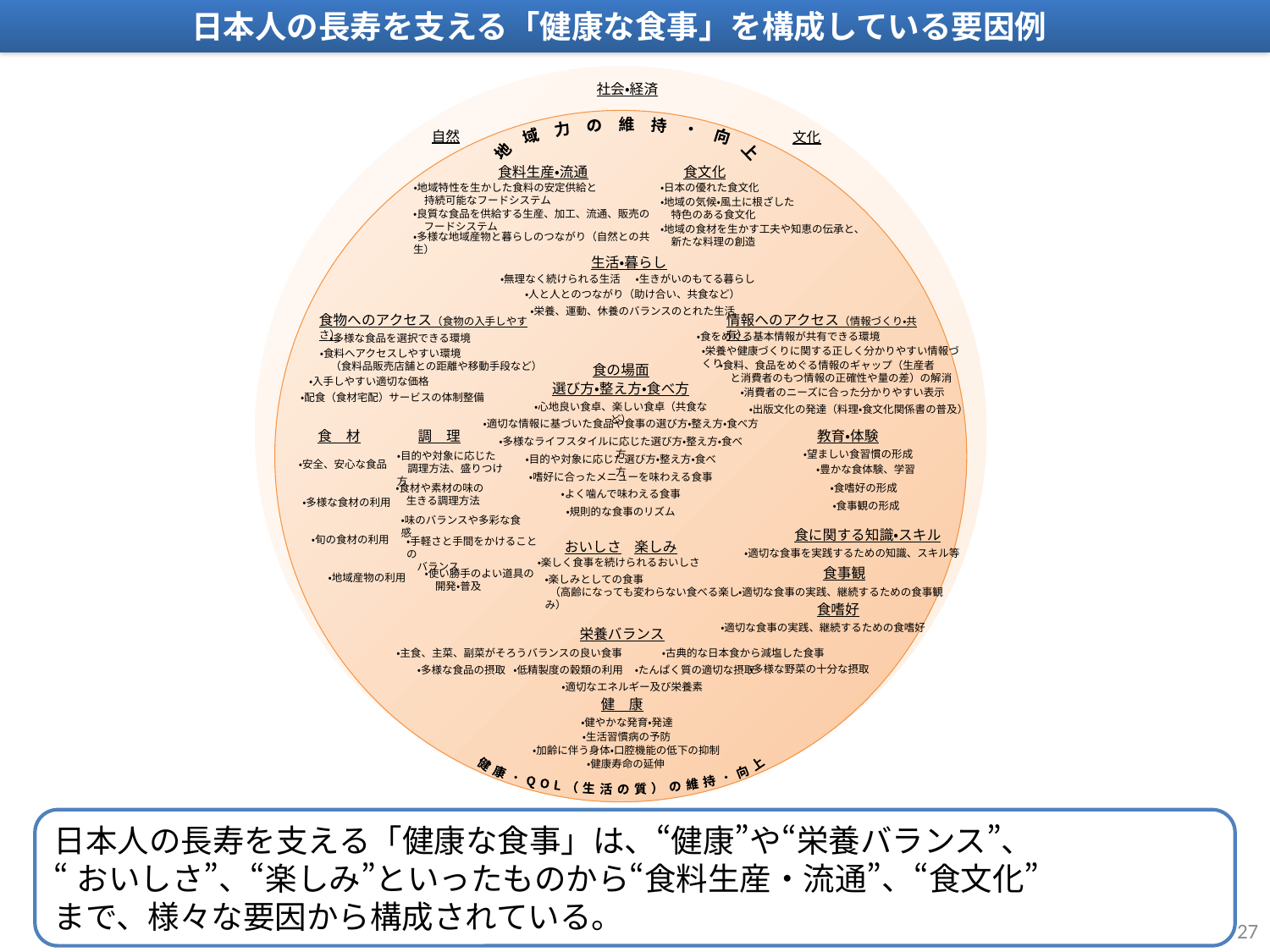

日本人の長寿を支える「健康な食事」を構成している要因例

社会・経済

自然
文化
 地　域　力　の　維　持　・　向　上
食料生産・流通
食文化
・日本の優れた食文化
・地域特性を生かした食料の安定供給と
　持続可能なフードシステム
・地域の気候・風土に根ざした
　特色のある食文化
・良質な食品を供給する生産、加工、流通、販売の
　フードシステム
・地域の食材を生かす工夫や知恵の伝承と、
　新たな料理の創造
・多様な地域産物と暮らしのつながり（自然との共生）
生活・暮らし
・無理なく続けられる生活
・生きがいのもてる暮らし
・人と人とのつながり（助け合い、共食など）
・栄養、運動、休養のバランスのとれた生活
食物へのアクセス（食物の入手しやすさ）
情報へのアクセス（情報づくり・共有）
・食をめぐる基本情報が共有できる環境
・多様な食品を選択できる環境
・栄養や健康づくりに関する正しく分かりやすい情報づくり
・食料へアクセスしやすい環境
　（食料品販売店舗との距離や移動手段など）
・食料、食品をめぐる情報のギャップ（生産者
　と消費者のもつ情報の正確性や量の差）の解消
食の場面
・入手しやすい適切な価格
選び方・整え方・食べ方
・消費者のニーズに合った分かりやすい表示
・配食（食材宅配）サービスの体制整備
・心地良い食卓、楽しい食卓（共食など）
・出版文化の発達（料理・食文化関係書の普及）
・適切な情報に基づいた食品や食事の選び方・整え方・食べ方
食　材
調　理
教育・体験
・多様なライフスタイルに応じた選び方・整え方・食べ方
・望ましい食習慣の形成
・目的や対象に応じた
　調理方法、盛りつけ方
・目的や対象に応じた選び方・整え方・食べ方
・安全、安心な食品
・豊かな食体験、学習
・嗜好に合ったメニューを味わえる食事
・食材や素材の味の
　生きる調理方法
・食嗜好の形成
・よく噛んで味わえる食事
・多様な食材の利用
・食事観の形成
・規則的な食事のリズム
・味のバランスや多彩な食感
食に関する知識・スキル
・旬の食材の利用
・手軽さと手間をかけることの
　バランス
おいしさ
楽しみ
・適切な食事を実践するための知識、スキル等
・楽しく食事を続けられるおいしさ
食事観
・使い勝手のよい道具の
　開発・普及
・地域産物の利用
・楽しみとしての食事
 （高齢になっても変わらない食べる楽しみ）
・適切な食事の実践、継続するための食事観
食嗜好
・適切な食事の実践、継続するための食嗜好
栄養バランス
・主食、主菜、副菜がそろうバランスの良い食事
・古典的な日本食から減塩した食事
・多様な野菜の十分な摂取
・低精製度の穀類の利用
・たんぱく質の適切な摂取
・多様な食品の摂取
・適切なエネルギー及び栄養素
健　康
・健やかな発育・発達
　健 康 ・ Q O L （ 生 活 の 質 ） の 維 持 ・ 向 上
・生活習慣病の予防
・加齢に伴う身体・口腔機能の低下の抑制
・健康寿命の延伸
日本人の長寿を支える「健康な食事」は、“健康”や“栄養バランス”、
“おいしさ”、“楽しみ”といったものから“食料生産・流通”、“食文化”
まで、様々な要因から構成されている。
27